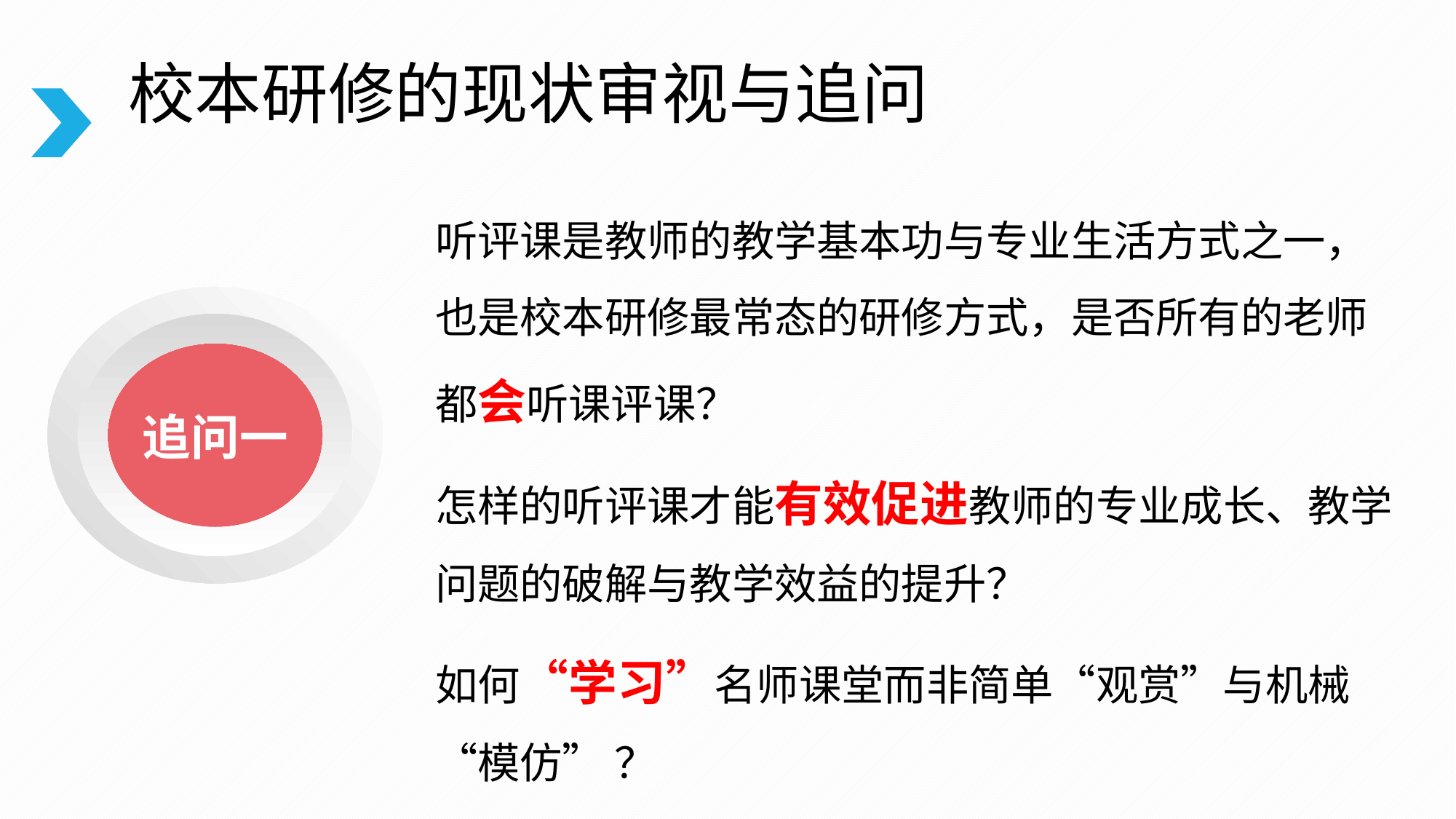

校本研修的现状审视与追问
听评课是教师的教学基本功与专业生活方式之一，也是校本研修最常态的研修方式，是否所有的老师都会听课评课？
怎样的听评课才能有效促进教师的专业成长、教学问题的破解与教学效益的提升？
如何“学习”名师课堂而非简单“观赏”与机械“模仿” ？

追问一